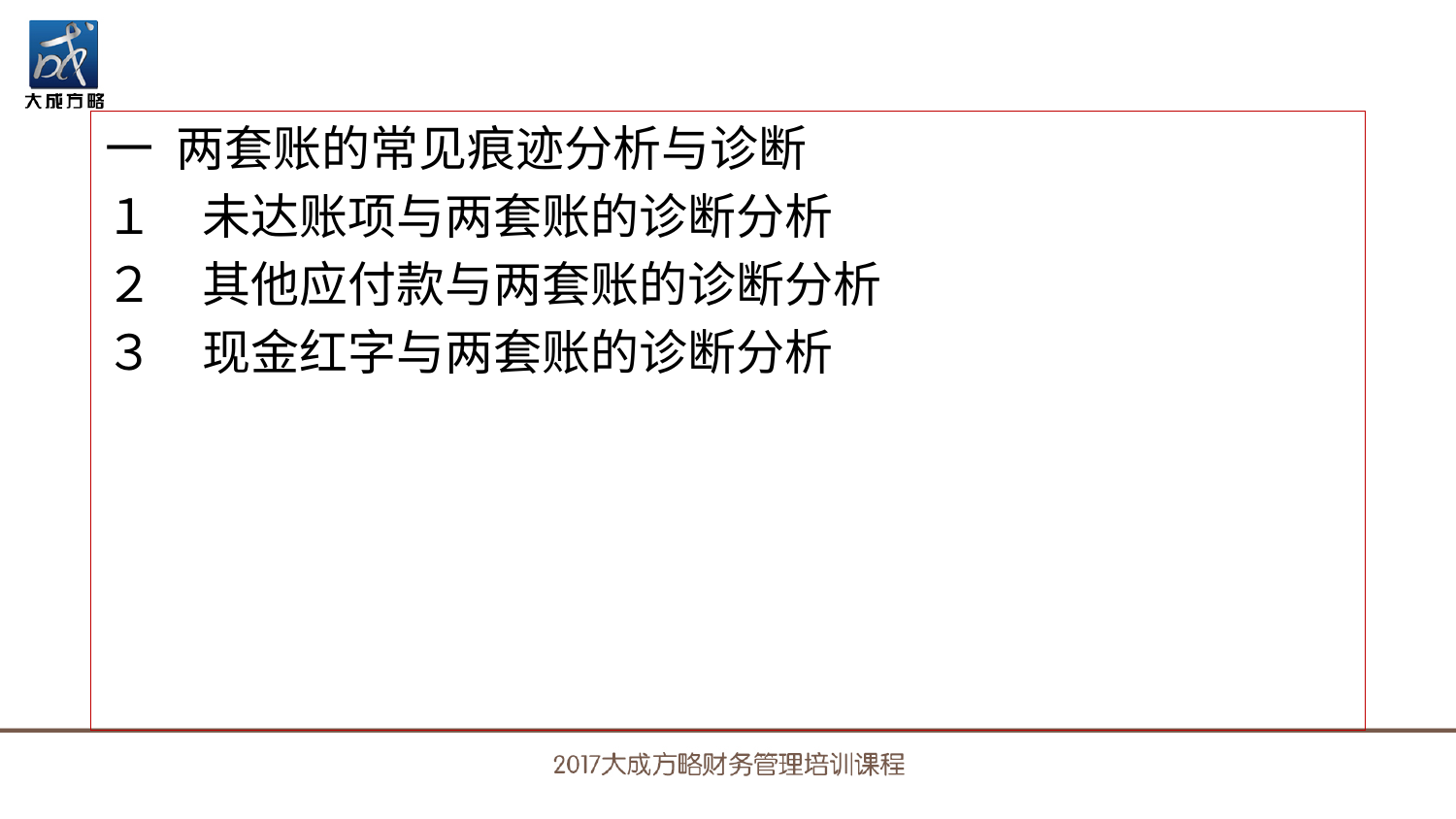

一  两套账的常见痕迹分析与诊断
１　未达账项与两套账的诊断分析
２　其他应付款与两套账的诊断分析
３　现金红字与两套账的诊断分析